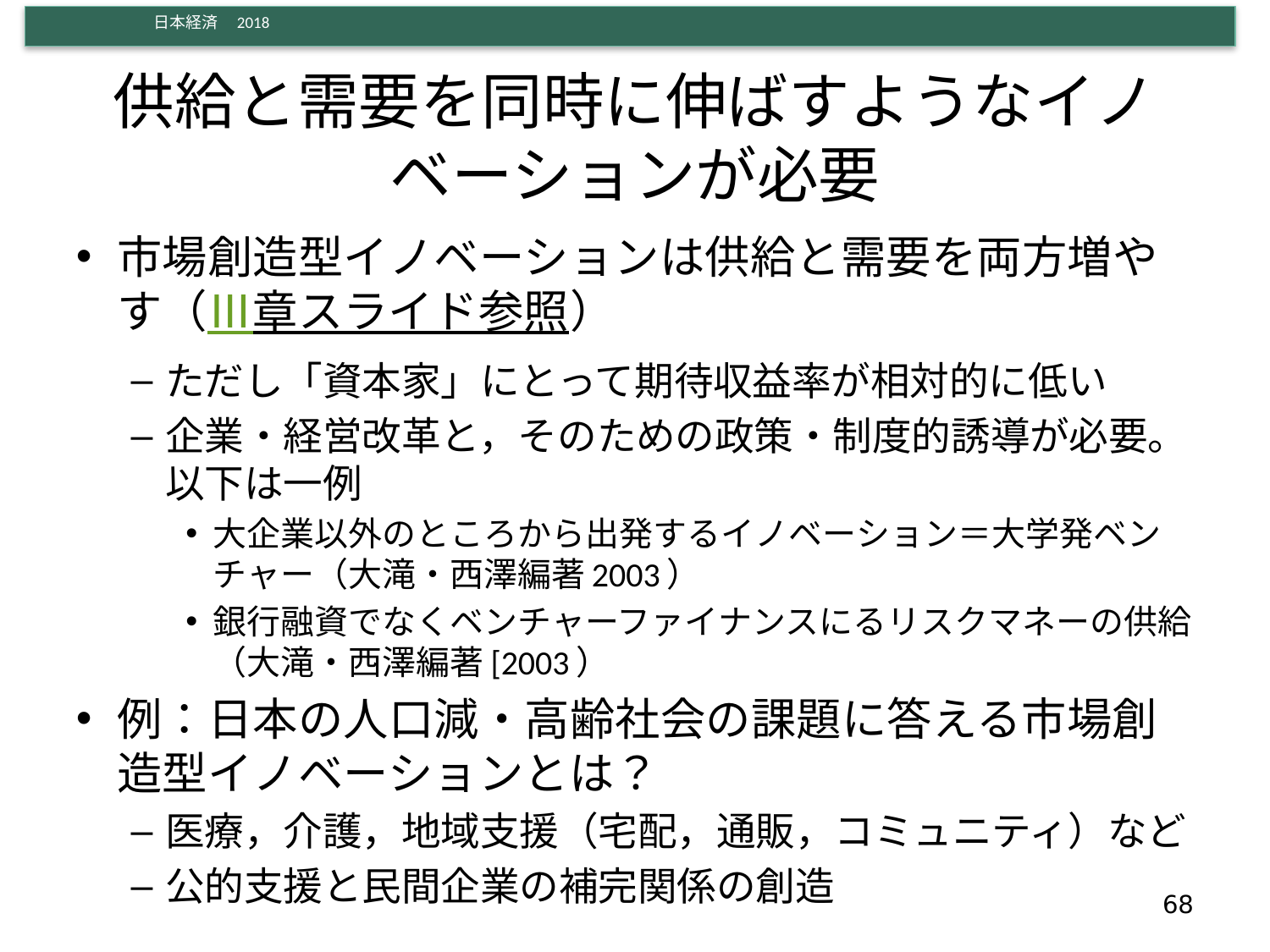

# 供給と需要を同時に伸ばすようなイノベーションが必要
市場創造型イノベーションは供給と需要を両方増やす（Ⅲ章スライド参照）
ただし「資本家」にとって期待収益率が相対的に低い
企業・経営改革と，そのための政策・制度的誘導が必要。以下は一例
大企業以外のところから出発するイノベーション＝大学発ベンチャー（大滝・西澤編著2003）
銀行融資でなくベンチャーファイナンスにるリスクマネーの供給（大滝・西澤編著[2003）
例：日本の人口減・高齢社会の課題に答える市場創造型イノベーションとは？
医療，介護，地域支援（宅配，通販，コミュニティ）など
公的支援と民間企業の補完関係の創造
68